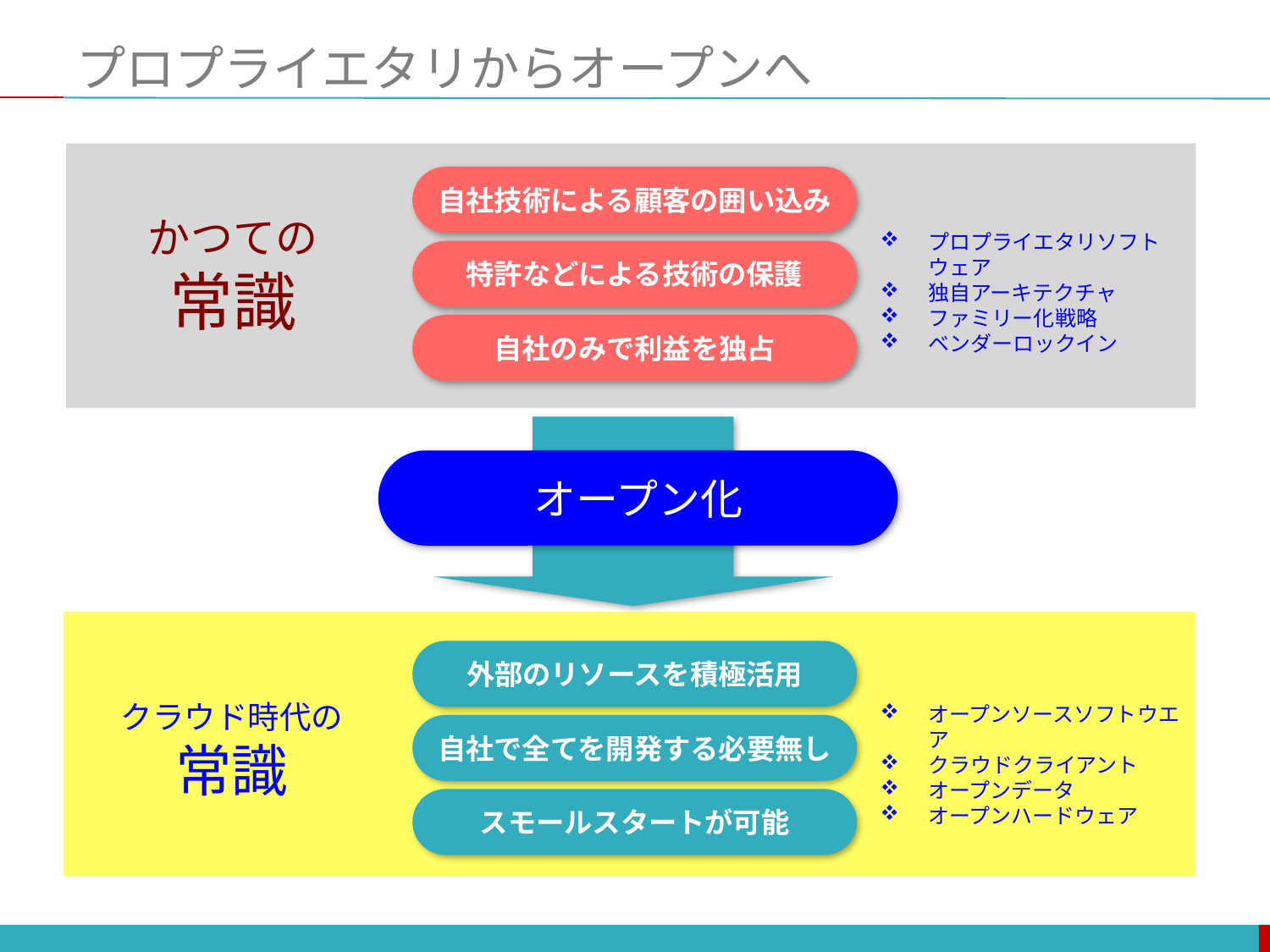

# プロプライエタリからオープンへ

自社技術による顧客の囲い込み
かつての
常識
プロプライエタリソフトウェア
独自アーキテクチャ
ファミリー化戦略
ベンダーロックイン
特許などによる技術の保護
自社のみで利益を独占

オープン化

外部のリソースを積極活用
クラウド時代の
常識
オープンソースソフトウエア
クラウドクライアント
オープンデータ
オープンハードウェア
自社で全てを開発する必要無し
スモールスタートが可能